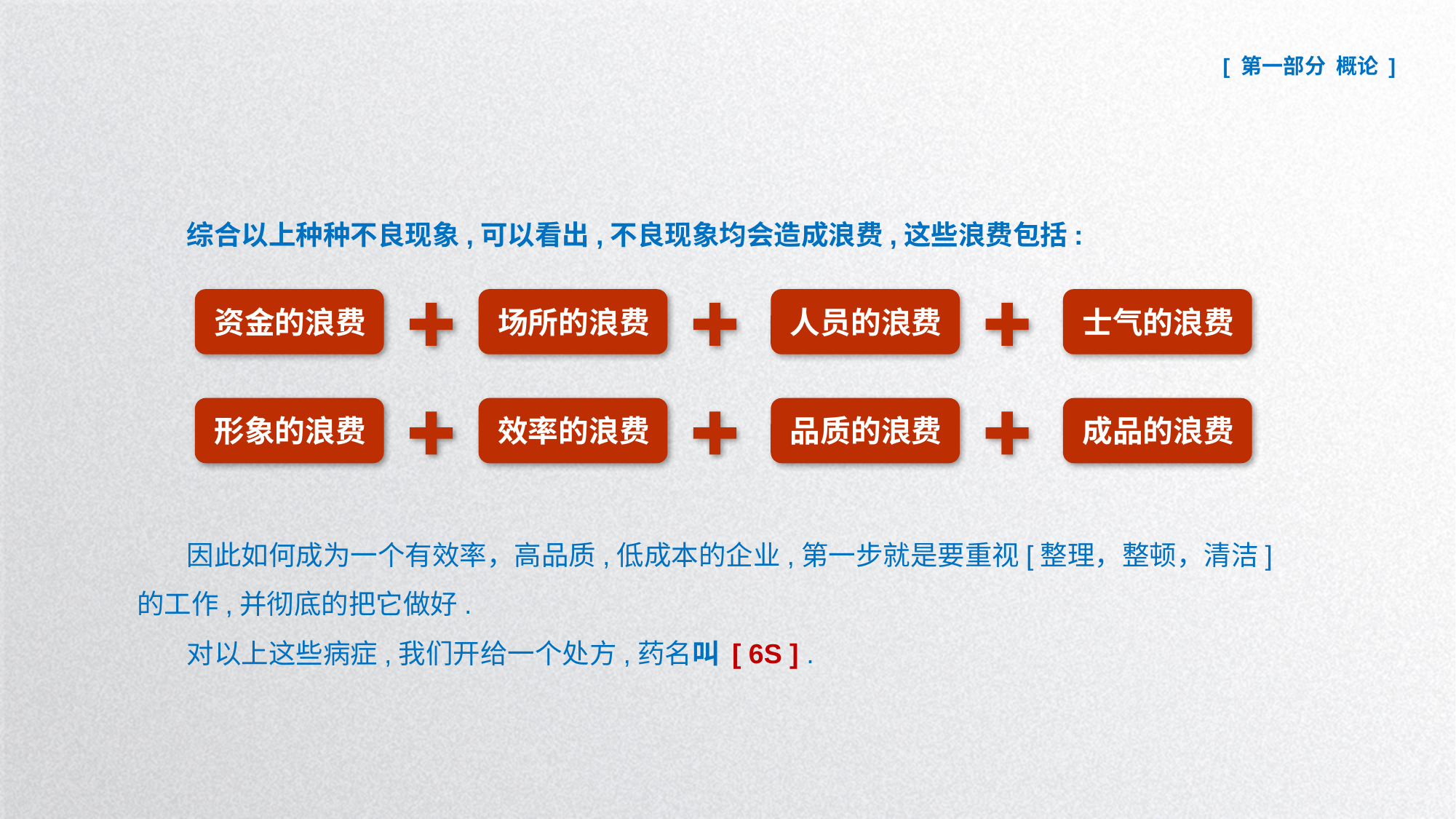

综合以上种种不良现象,可以看出,不良现象均会造成浪费,这些浪费包括:

资金的浪费
场所的浪费
人员的浪费
士气的浪费

形象的浪费
效率的浪费
品质的浪费
成品的浪费

       因此如何成为一个有效率，高品质,低成本的企业,第一步就是要重视[整理，整顿，清洁]的工作,并彻底的把它做好.
       对以上这些病症,我们开给一个处方,药名叫 [ 6S ] .